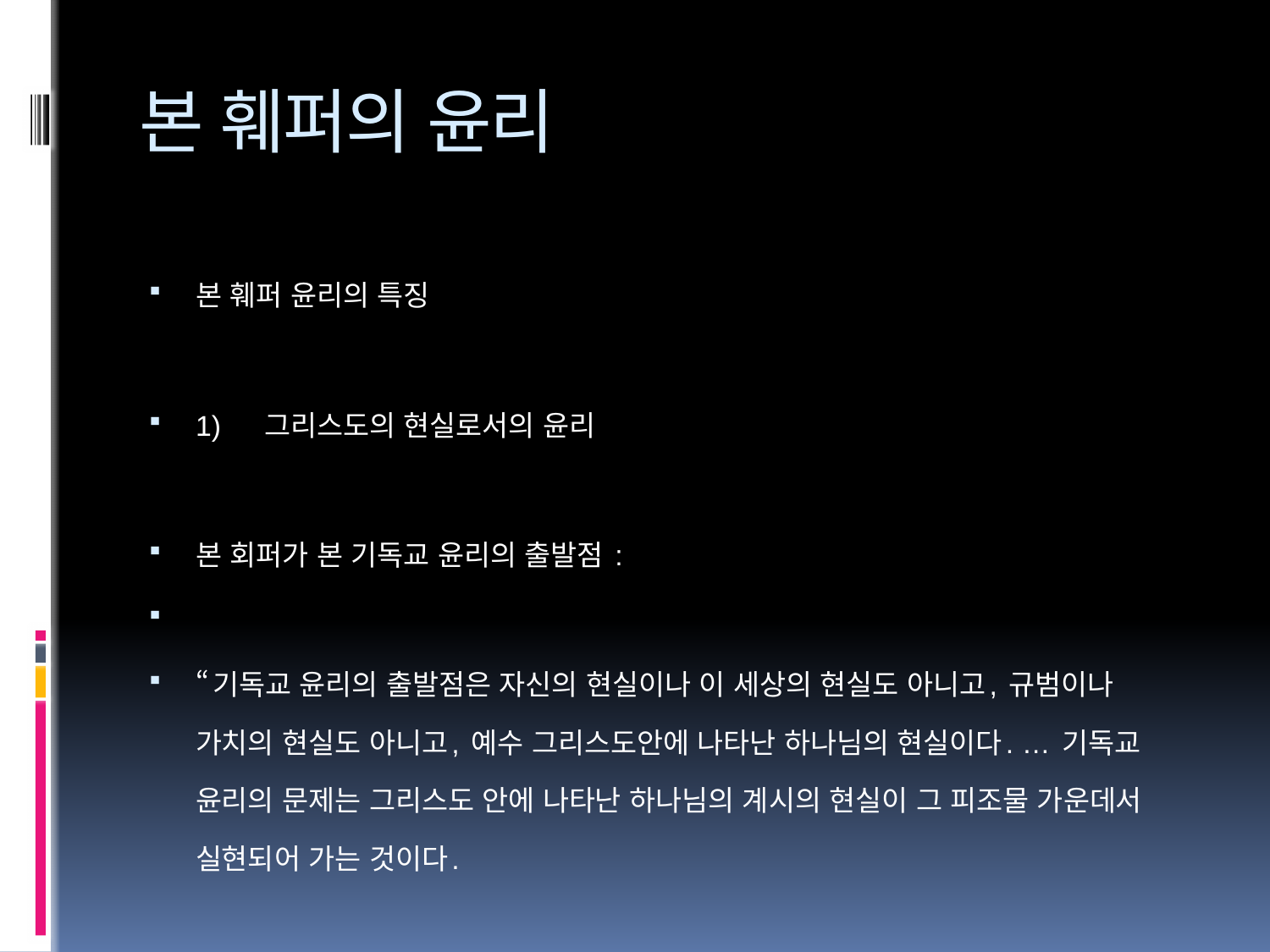

# 본 훼퍼의 윤리
본 훼퍼 윤리의 특징

1)	그리스도의 현실로서의 윤리

본 회퍼가 본 기독교 윤리의 출발점 :

“기독교 윤리의 출발점은 자신의 현실이나 이 세상의 현실도 아니고, 규범이나 가치의 현실도 아니고, 예수 그리스도안에 나타난 하나님의 현실이다. … 기독교 윤리의 문제는 그리스도 안에 나타난 하나님의 계시의 현실이 그 피조물 가운데서 실현되어 가는 것이다.